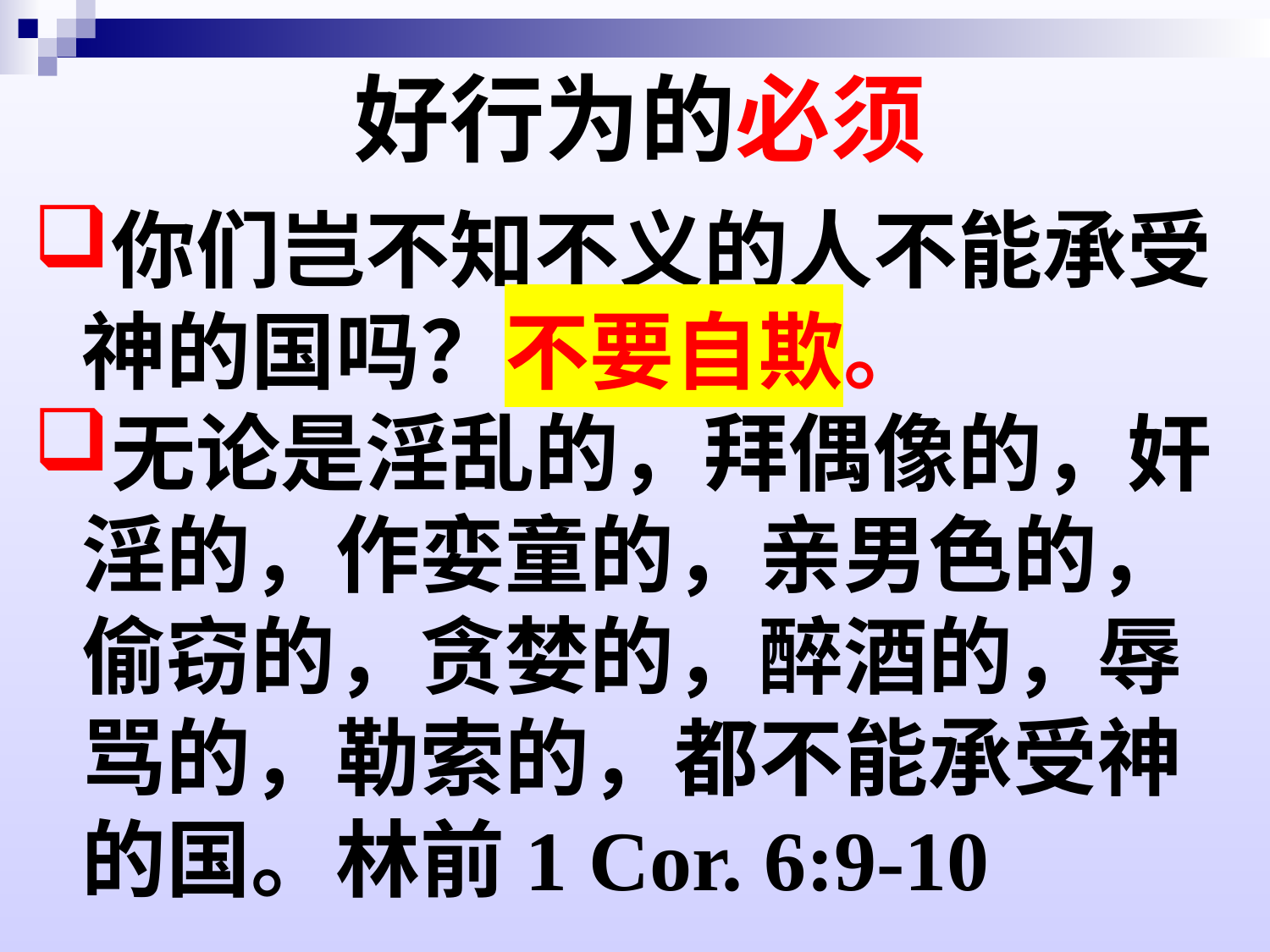

好行为的必须
你们岂不知不义的人不能承受神的国吗？不要自欺。
无论是淫乱的，拜偶像的，奸淫的，作娈童的，亲男色的，偷窃的，贪婪的，醉酒的，辱骂的，勒索的，都不能承受神的国。林前1 Cor. 6:9-10